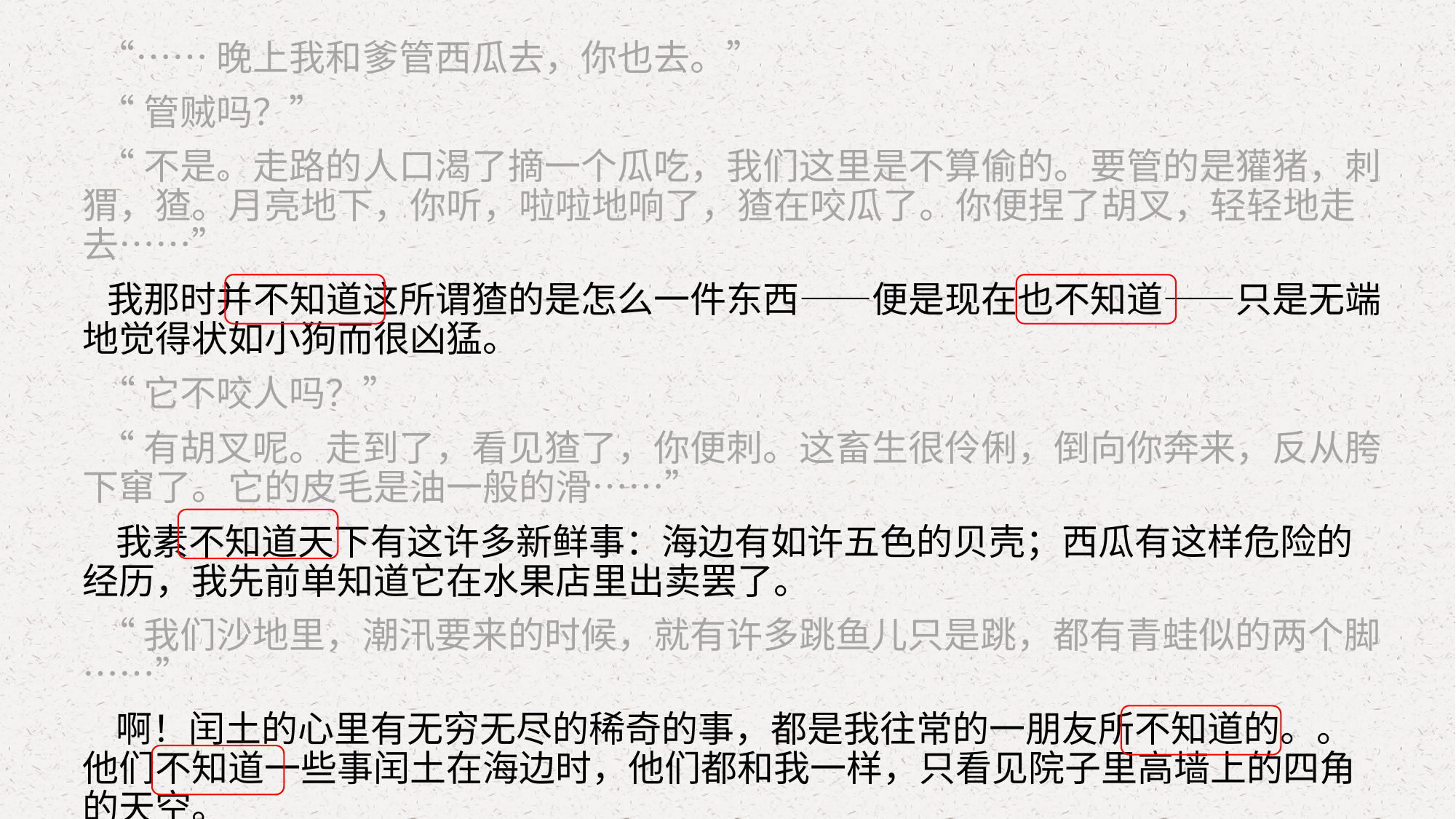

“……晚上我和爹管西瓜去，你也去。”
  “管贼吗？”
  “不是。走路的人口渴了摘一个瓜吃，我们这里是不算偷的。要管的是獾猪，刺猬，猹。月亮地下，你听，啦啦地响了，猹在咬瓜了。你便捏了胡叉，轻轻地走去……”
  我那时并不知道这所谓猹的是怎么一件东西——便是现在也不知道——只是无端地觉得状如小狗而很凶猛。
  “它不咬人吗？”
  “有胡叉呢。走到了，看见猹了，你便刺。这畜生很伶俐，倒向你奔来，反从胯下窜了。它的皮毛是油一般的滑……”
   我素不知道天下有这许多新鲜事：海边有如许五色的贝壳；西瓜有这样危险的经历，我先前单知道它在水果店里出卖罢了。
  “我们沙地里，潮汛要来的时候，就有许多跳鱼儿只是跳，都有青蛙似的两个脚……”
   啊！闰土的心里有无穷无尽的稀奇的事，都是我往常的一朋友所不知道的。。他们不知道一些事闰土在海边时，他们都和我一样，只看见院子里高墙上的四角的天空。